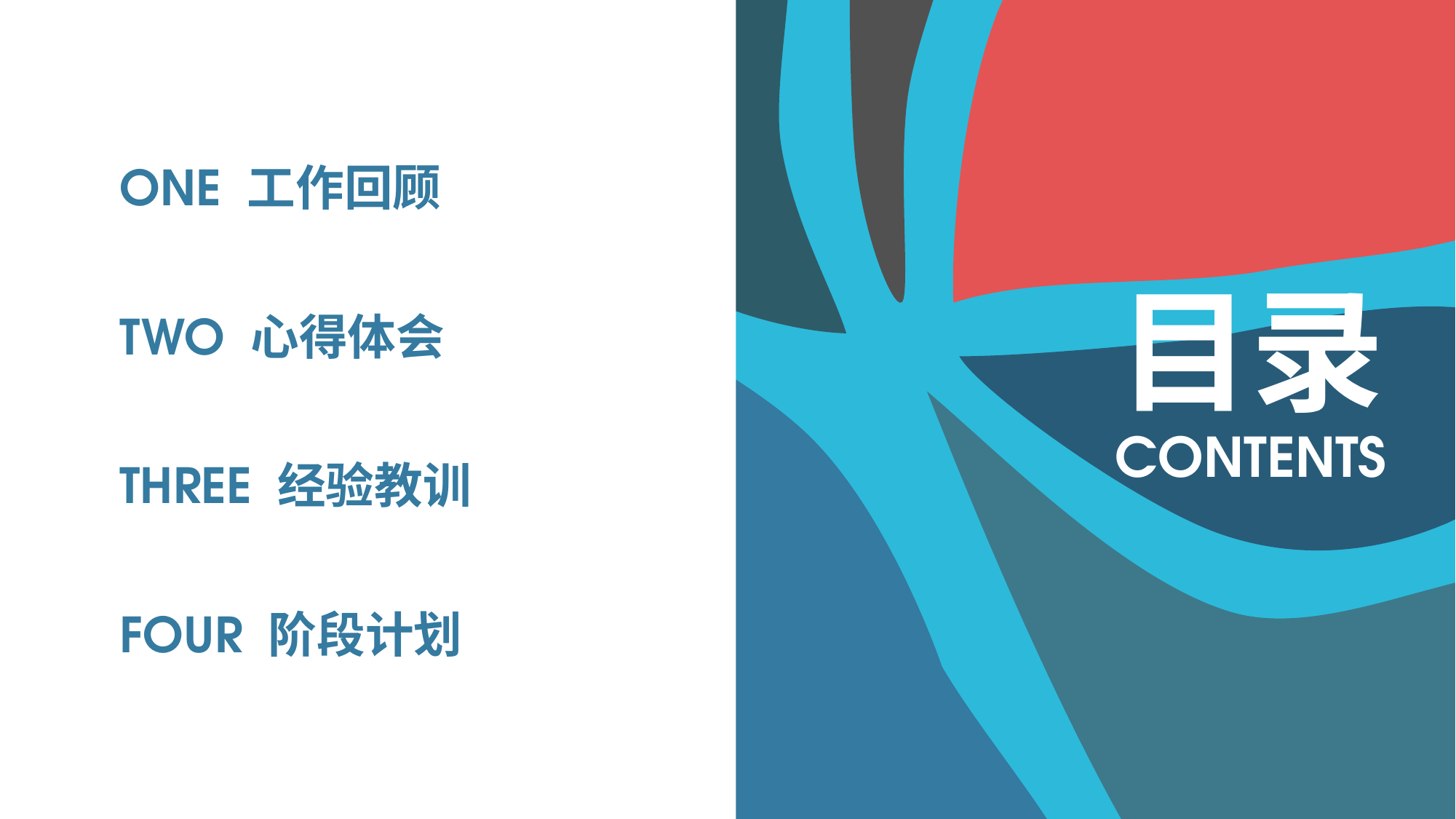

ONE 工作回顾
目录
TWO 心得体会
CONTENTS
THREE 经验教训
FOUR 阶段计划